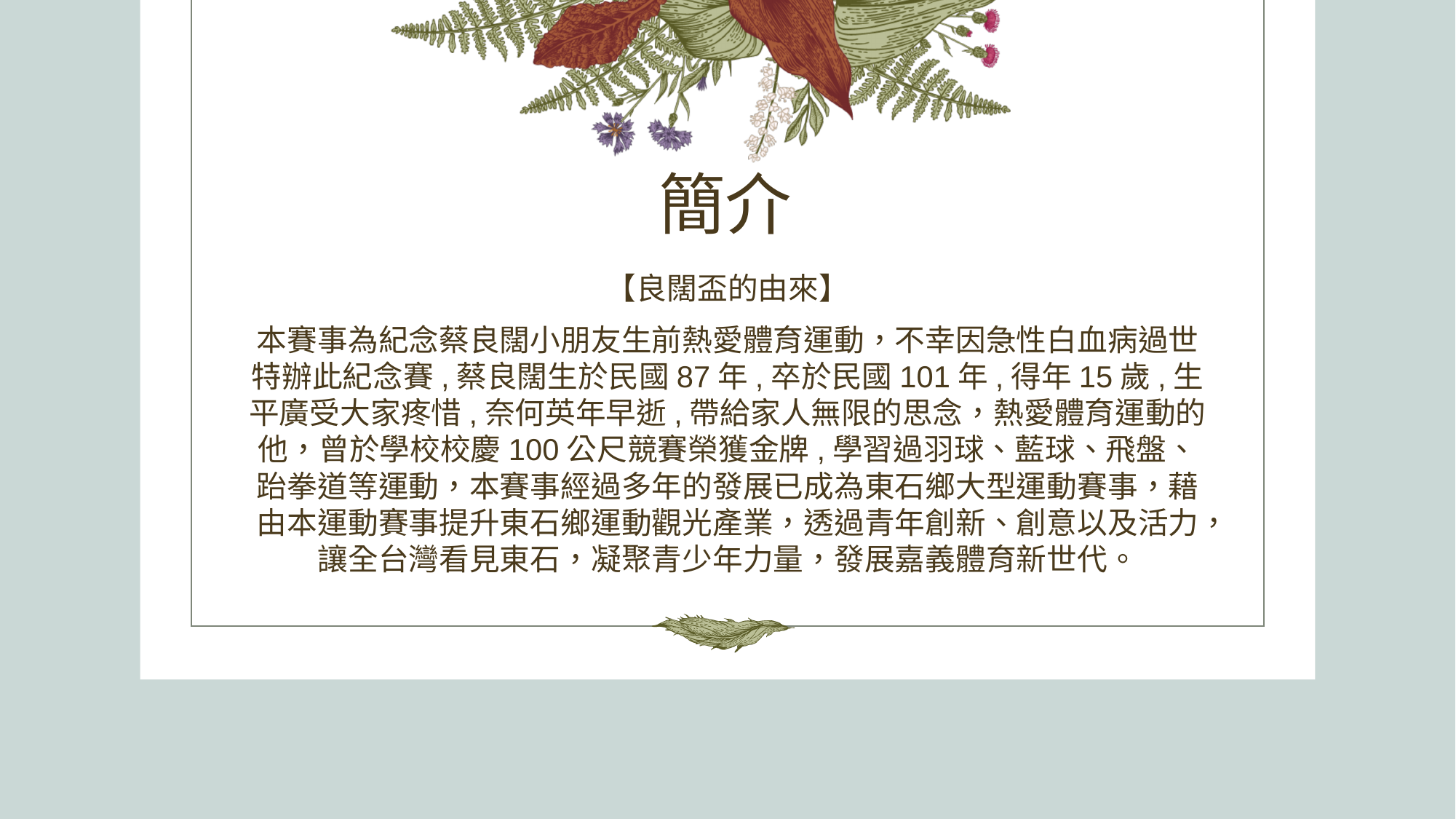

# 簡介
【良闊盃的由來】
本賽事為紀念蔡良闊小朋友生前熱愛體育運動，不幸因急性白血病過世特辦此紀念賽,蔡良闊生於民國87年,卒於民國101年,得年15歲,生平廣受大家疼惜,奈何英年早逝,帶給家人無限的思念，熱愛體育運動的他，曾於學校校慶100公尺競賽榮獲金牌,學習過羽球、藍球、飛盤、跆拳道等運動，本賽事經過多年的發展已成為東石鄉大型運動賽事，藉由本運動賽事提升東石鄉運動觀光產業，透過青年創新、創意以及活力，讓全台灣看見東石，凝聚青少年力量，發展嘉義體育新世代。